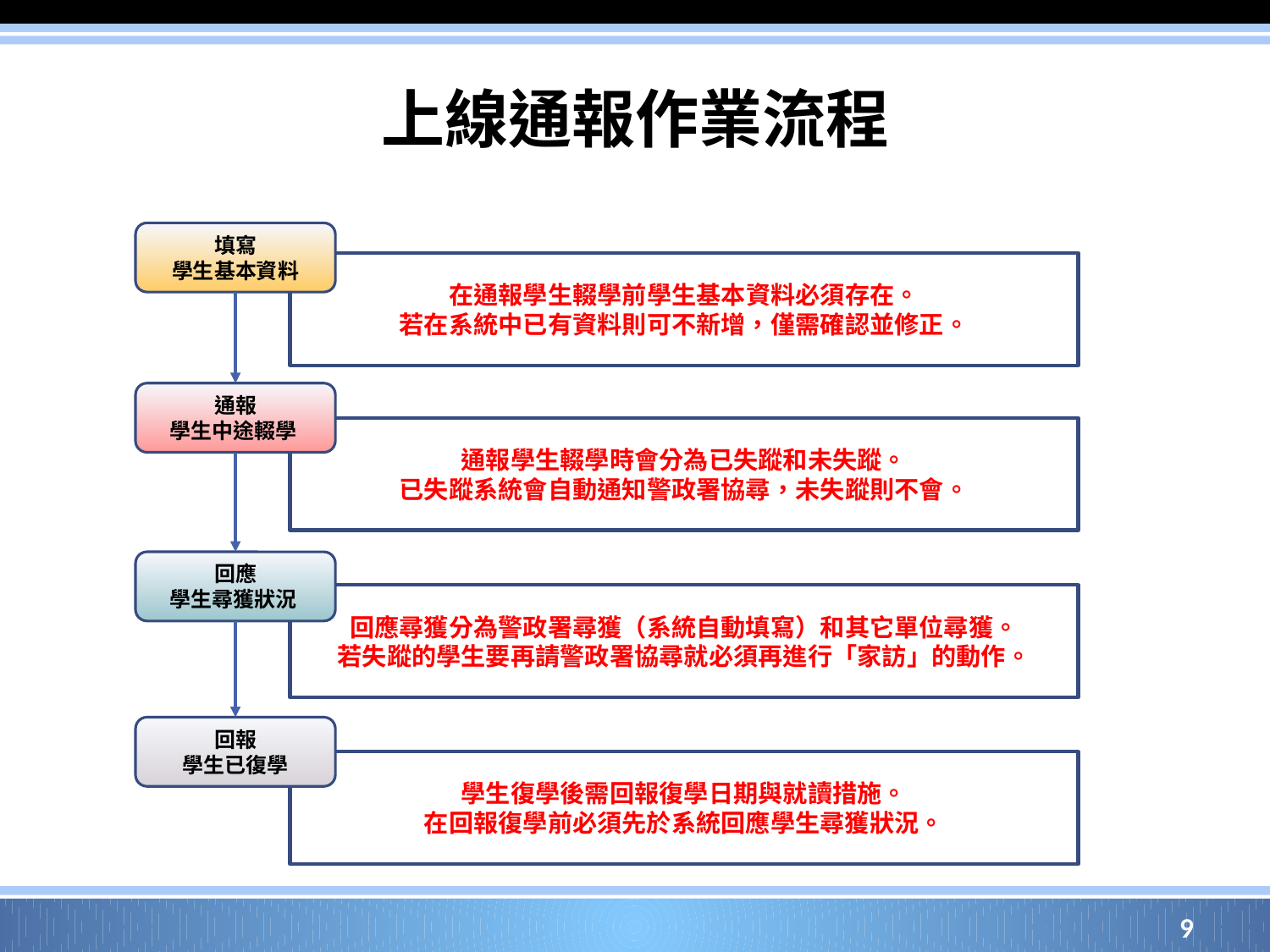

# 上線通報作業流程
填寫
學生基本資料
在通報學生輟學前學生基本資料必須存在。
若在系統中已有資料則可不新增，僅需確認並修正。
通報
學生中途輟學
通報學生輟學時會分為已失蹤和未失蹤。
已失蹤系統會自動通知警政署協尋，未失蹤則不會。
回應
學生尋獲狀況
回應尋獲分為警政署尋獲（系統自動填寫）和其它單位尋獲。
若失蹤的學生要再請警政署協尋就必須再進行「家訪」的動作。
回報
學生已復學
學生復學後需回報復學日期與就讀措施。
在回報復學前必須先於系統回應學生尋獲狀況。
9